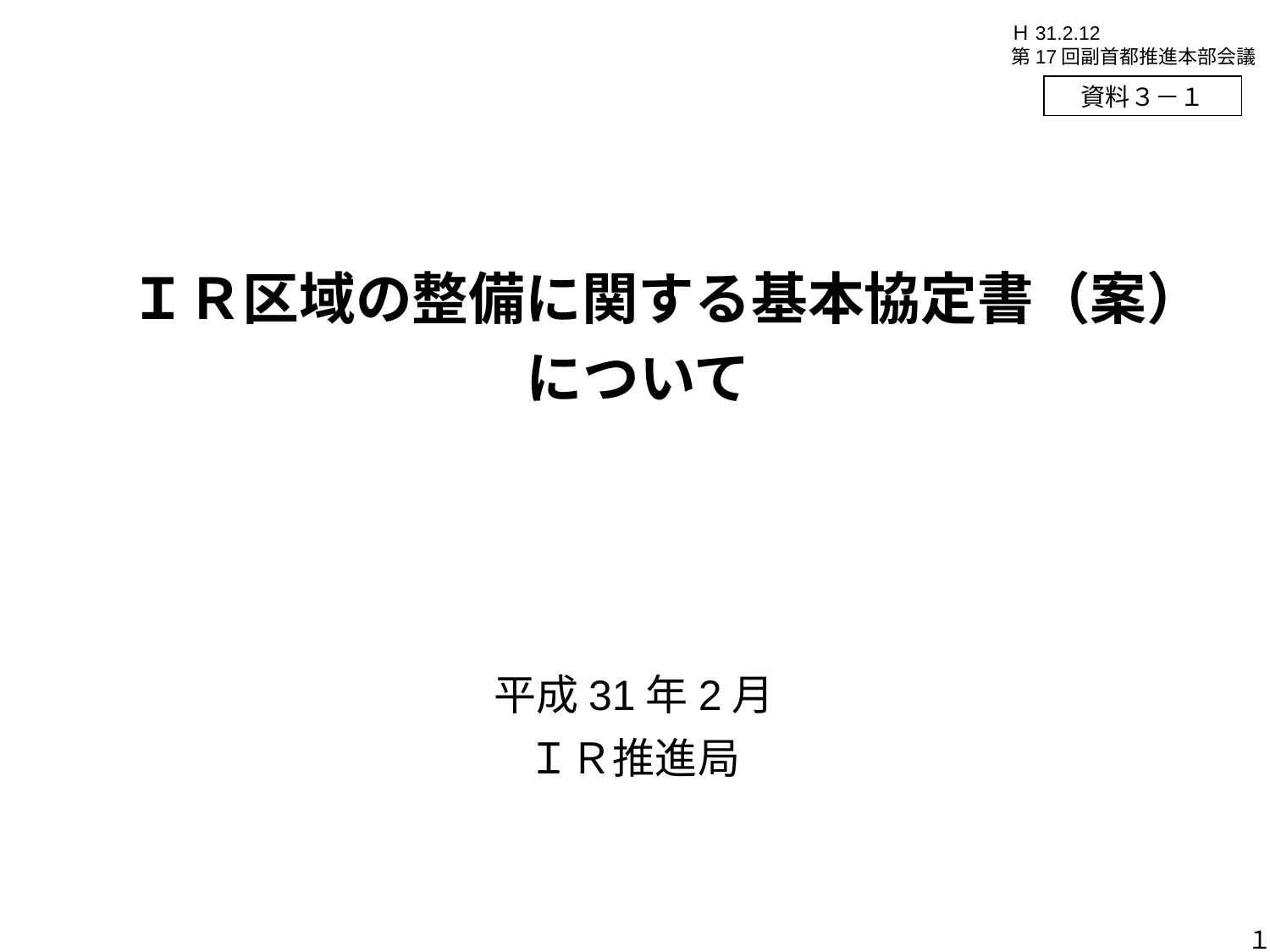

Ｈ31.2.12
第17回副首都推進本部会議
資料３－１
　ＩＲ区域の整備に関する基本協定書（案）
について
平成31年2月
ＩＲ推進局
１